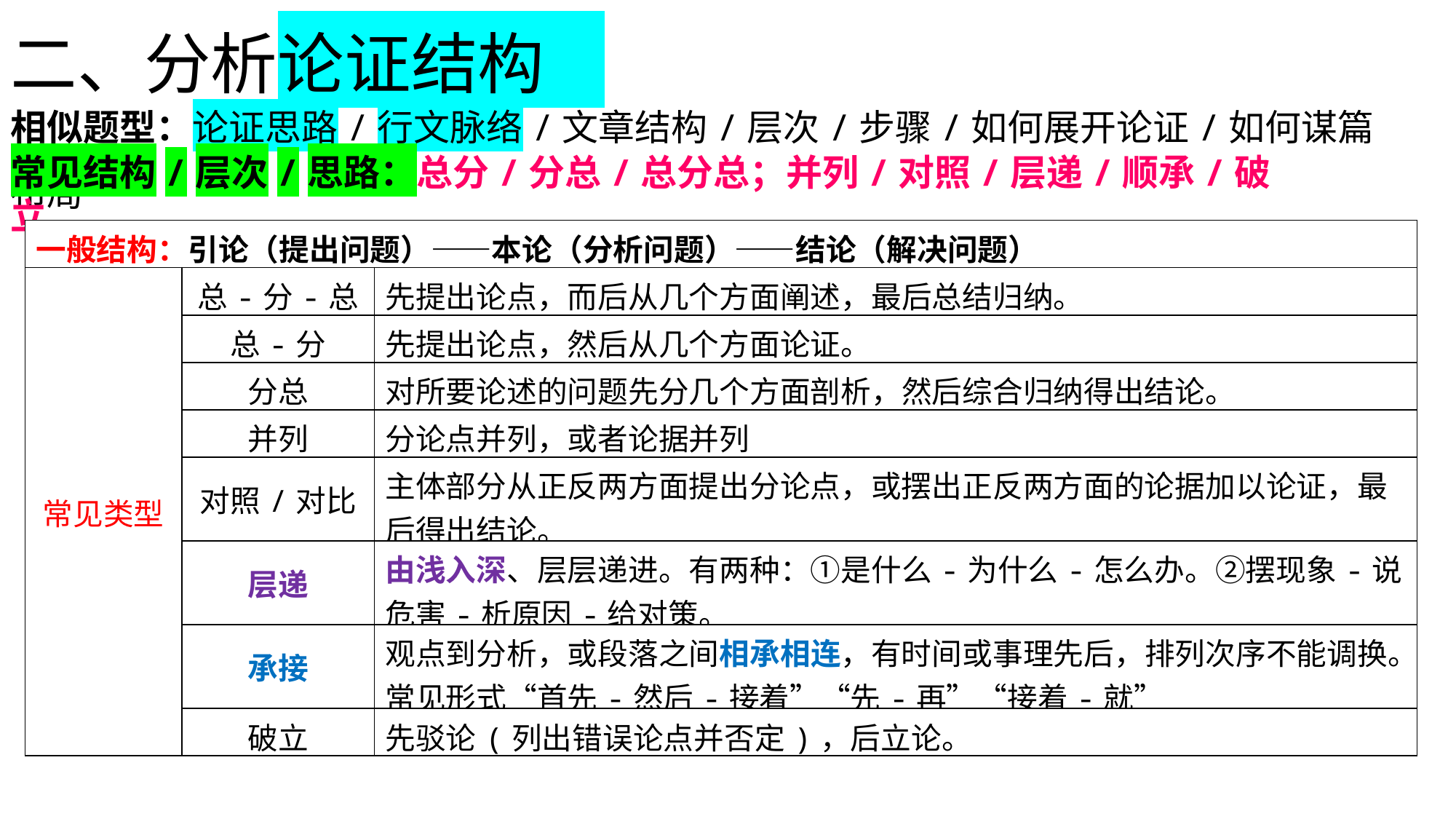

二、分析论证结构
相似题型：论证思路/行文脉络/文章结构/层次/步骤/如何展开论证/如何谋篇布局
常见结构/层次/思路：总分/分总/总分总；并列/对照/层递/顺承/破立
| 一般结构：引论（提出问题）——本论（分析问题）——结论（解决问题） |  |  |
| --- | --- | --- |
| 常见类型 | 总-分-总 | 先提出论点，而后从几个方面阐述，最后总结归纳。 |
|  | 总-分 | 先提出论点，然后从几个方面论证。 |
|  | 分总 | 对所要论述的问题先分几个方面剖析，然后综合归纳得出结论。 |
|  | 并列 | 分论点并列，或者论据并列 |
|  | 对照/对比 | 主体部分从正反两方面提出分论点，或摆出正反两方面的论据加以论证，最后得出结论。 |
|  | 层递 | 由浅入深、层层递进。有两种：①是什么-为什么-怎么办。②摆现象-说危害-析原因-给对策。 |
|  | 承接 | 观点到分析，或段落之间相承相连，有时间或事理先后，排列次序不能调换。常见形式“首先-然后-接着”“先-再”“接着-就” |
|  | 破立 | 先驳论(列出错误论点并否定)，后立论。 |